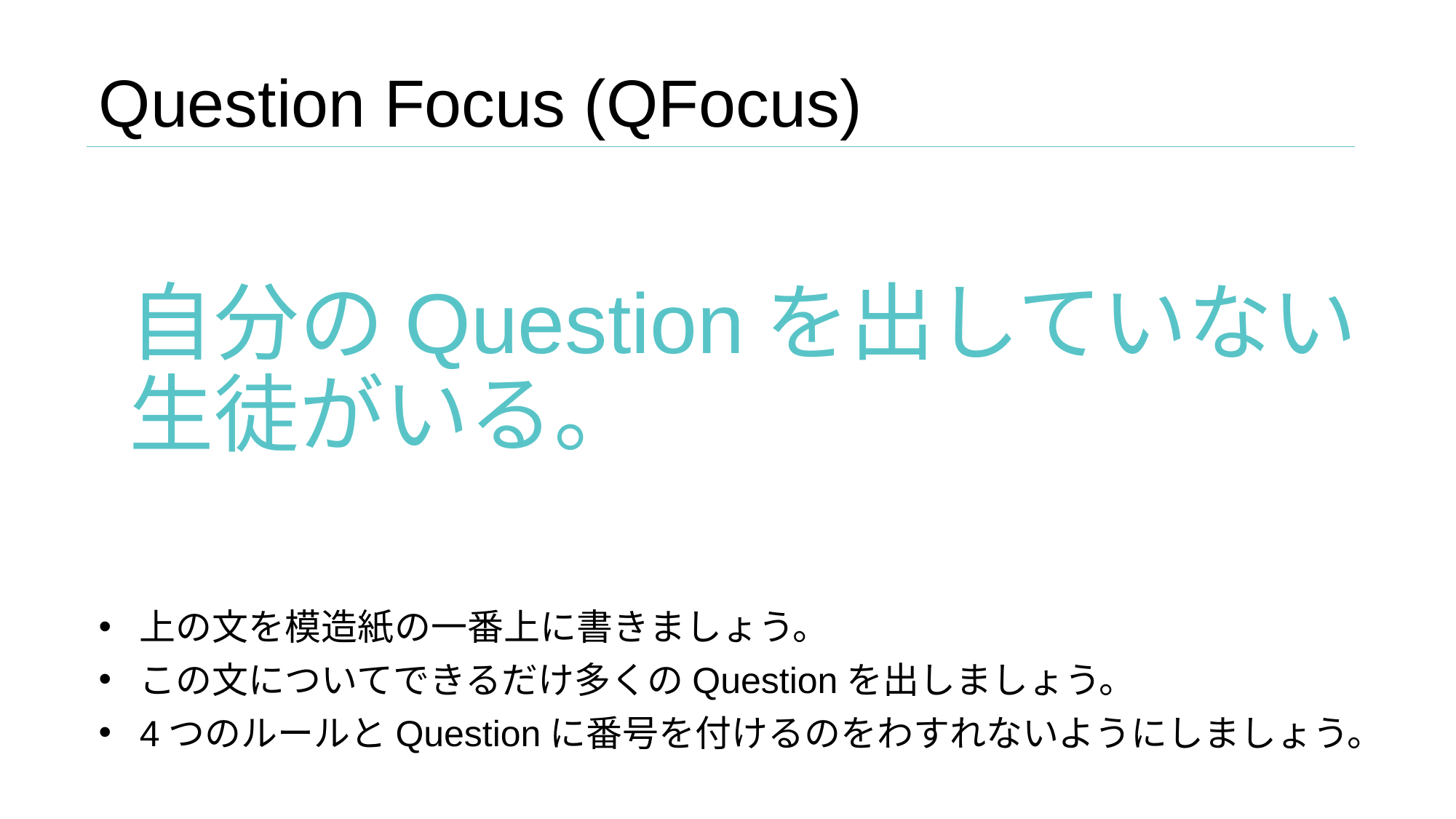

# Question Focus (QFocus)
自分のQuestionを出していない生徒がいる。
上の文を模造紙の一番上に書きましょう。
この文についてできるだけ多くのQuestionを出しましょう。
4つのルールとQuestionに番号を付けるのをわすれないようにしましょう。